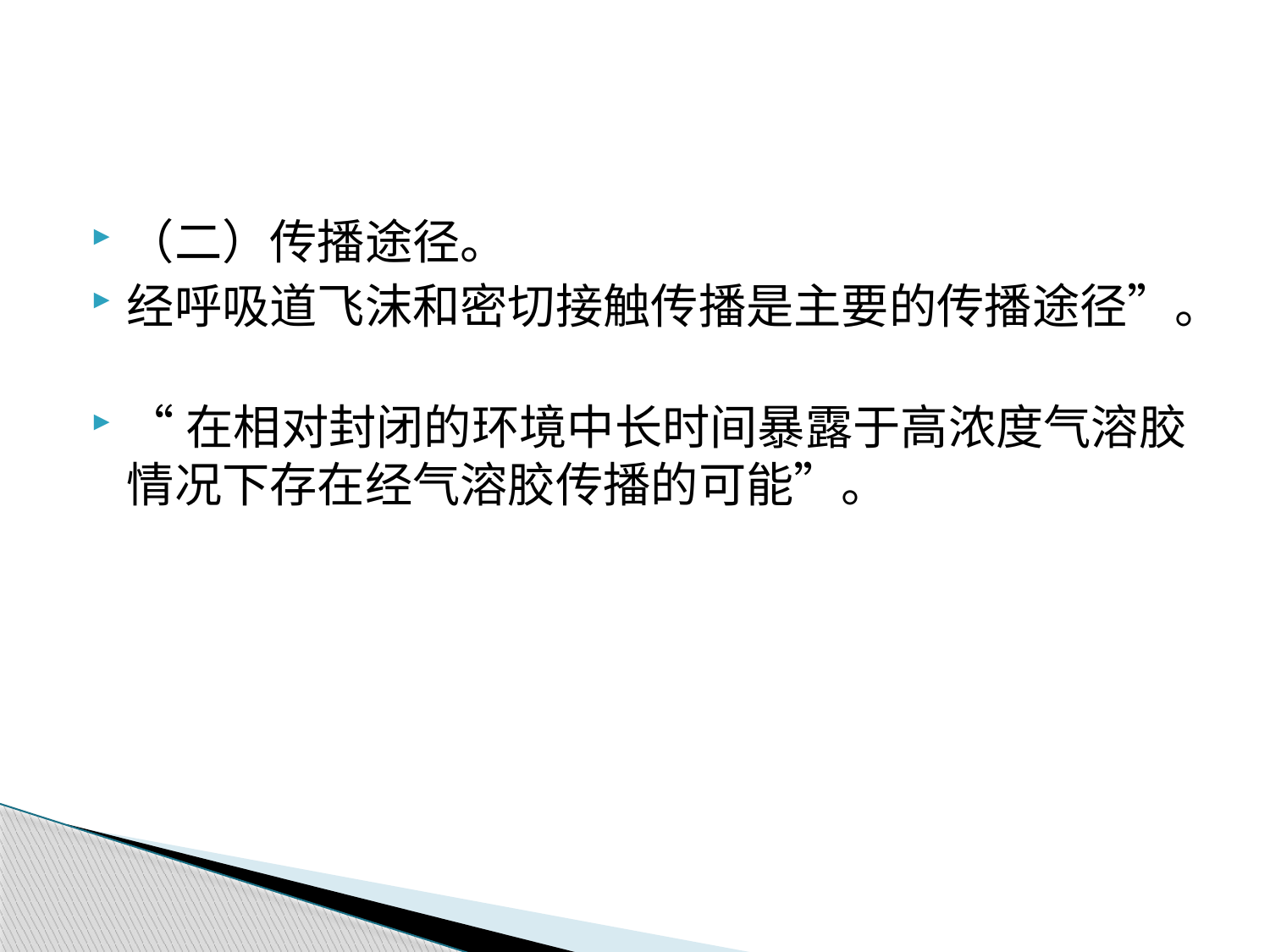

#
（二）传播途径。
经呼吸道飞沫和密切接触传播是主要的传播途径”。
“在相对封闭的环境中长时间暴露于高浓度气溶胶情况下存在经气溶胶传播的可能”。